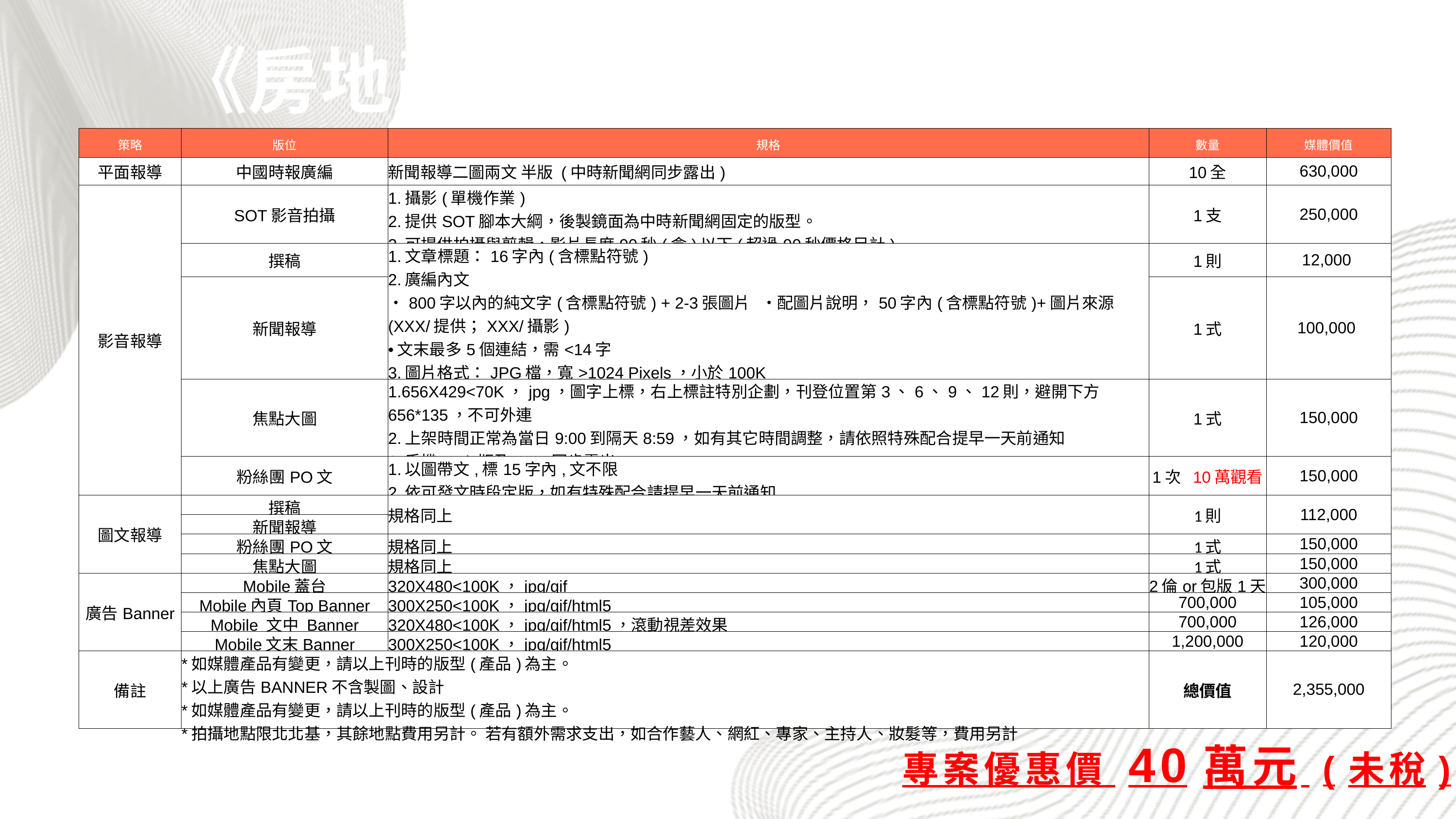

《房地產金牌卓越評鑑》專案規劃
| 策略 | 版位 | 規格 | 數量 | 媒體價值 |
| --- | --- | --- | --- | --- |
| 平面報導 | 中國時報廣編 | 新聞報導二圖兩文 半版 (中時新聞網同步露出) | 10全 | 630,000 |
| 影音報導 | SOT影音拍攝 | 1.攝影(單機作業) 2.提供SOT腳本大綱，後製鏡面為中時新聞網固定的版型。 3.可提供拍攝與剪輯，影片長度90秒(含)以下(超過90秒價格另計) | 1支 | 250,000 |
|  | 撰稿 | 1.文章標題：16字內(含標點符號) 2.廣編內文 •800字以內的純文字(含標點符號) + 2-3張圖片 •配圖片說明，50字內(含標點符號)+圖片來源(XXX/提供；XXX/攝影) •文末最多5個連結，需<14字 3.圖片格式：JPG檔，寬>1024 Pixels，小於100K 4.內容來源：公司名+人名\*1個 (中時新聞網 業務名) OR 中時新聞網/綜合報導 | 1則 | 12,000 |
|  | 新聞報導 |  | 1式 | 100,000 |
|  | 焦點大圖 | 1.656X429<70K，jpg，圖字上標，右上標註特別企劃，刊登位置第3、6、9、12則，避開下方656\*135，不可外連 2.上架時間正常為當日9:00到隔天8:59，如有其它時間調整，請依照特殊配合提早一天前通知 3.手機Web版及APP同步露出 | 1式 | 150,000 |
|  | 粉絲團PO文 | 1.以圖帶文,標15字內,文不限 2.依可發文時段定版，如有特殊配合請提早一天前通知 | 1次 10萬觀看 | 150,000 |
| 圖文報導 | 撰稿 | 規格同上 | 1則 | 112,000 |
|  | 新聞報導 |  |  |  |
|  | 粉絲團PO文 | 規格同上 | 1式 | 150,000 |
|  | 焦點大圖 | 規格同上 | 1式 | 150,000 |
| 廣告Banner | Mobile蓋台 | 320X480<100K，jpg/gif | 2倫or包版1天 | 300,000 |
|  | Mobile內頁Top Banner | 300X250<100K，jpg/gif/html5 | 700,000 | 105,000 |
|  | Mobile 文中 Banner | 320X480<100K，jpg/gif/html5，滾動視差效果 | 700,000 | 126,000 |
|  | Mobile文末Banner | 300X250<100K，jpg/gif/html5 | 1,200,000 | 120,000 |
| 備註 | \*如媒體產品有變更，請以上刊時的版型(產品)為主。 \*以上廣告BANNER不含製圖、設計 \*如媒體產品有變更，請以上刊時的版型(產品)為主。 \*拍攝地點限北北基，其餘地點費用另計。 若有額外需求支出，如合作藝人、網紅、專家、主持人、妝髮等，費用另計 |  | 總價值 | 2,355,000 |

(參考示意)
(參考示意)
專案優惠價 40萬元 (未稅)